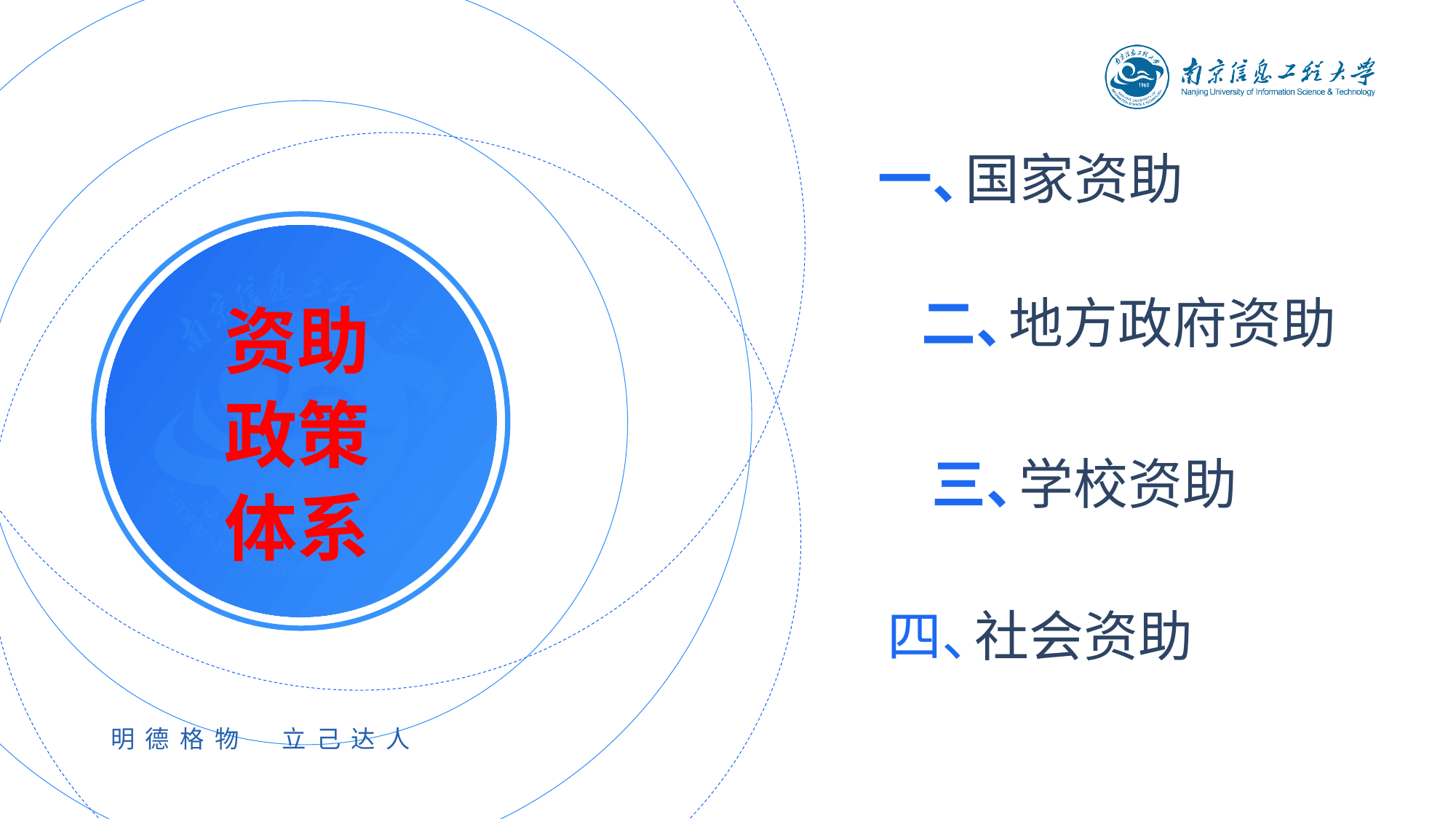

一、
国家资助
二、
地方政府资助
资助
政策
体系
三、
学校资助
四、
社会资助